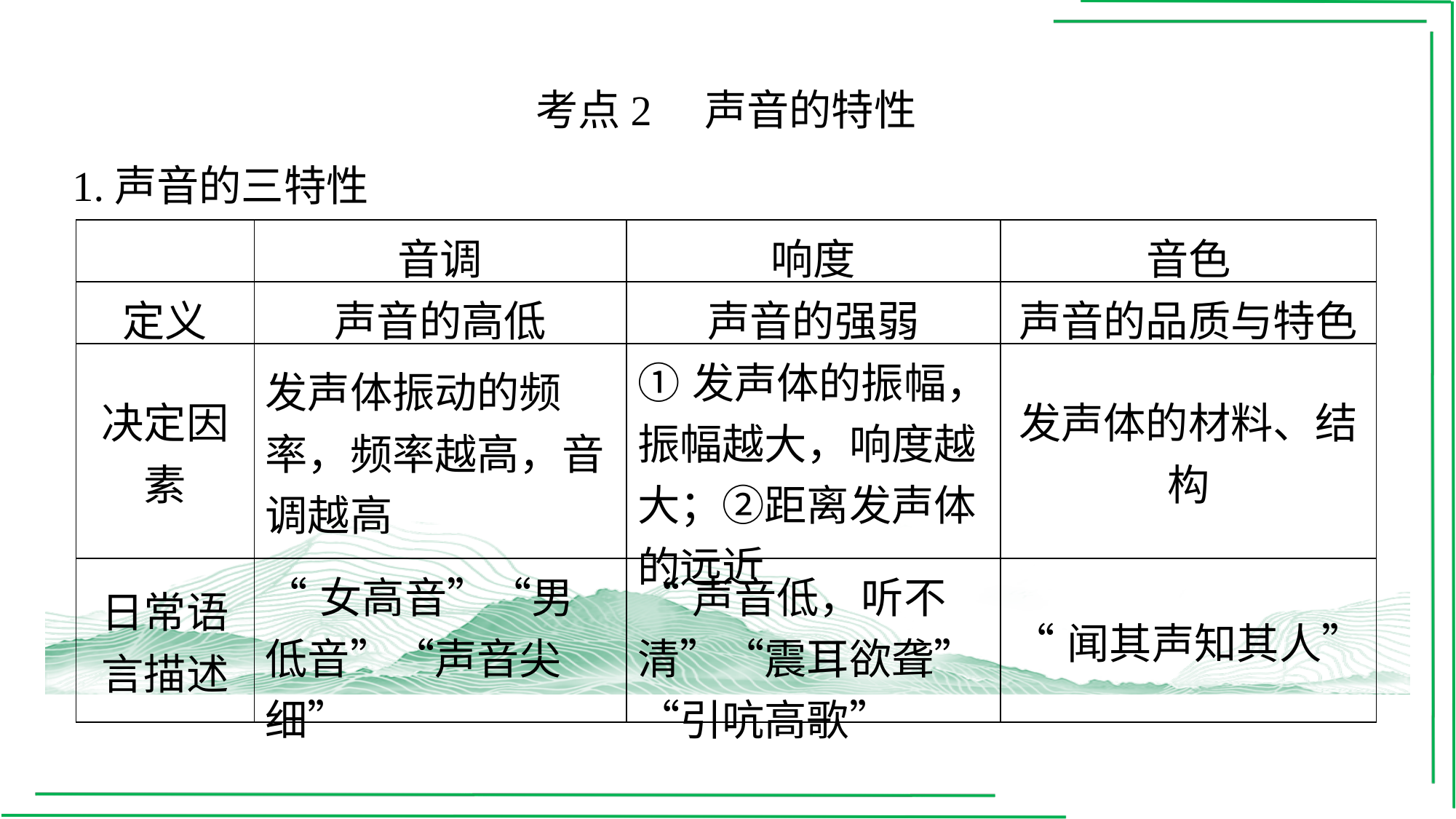

考点2　声音的特性
1.声音的三特性
|  | 音调 | 响度 | 音色 |
| --- | --- | --- | --- |
| 定义 | 声音的高低 | 声音的强弱 | 声音的品质与特色 |
| 决定因素 | 发声体振动的频率，频率越高，音调越高 | ①发声体的振幅，振幅越大，响度越大；②距离发声体的远近 | 发声体的材料、结构 |
| 日常语言描述 | “女高音”“男低音”“声音尖细” | “声音低，听不清”“震耳欲聋”“引吭高歌” | “闻其声知其人” |